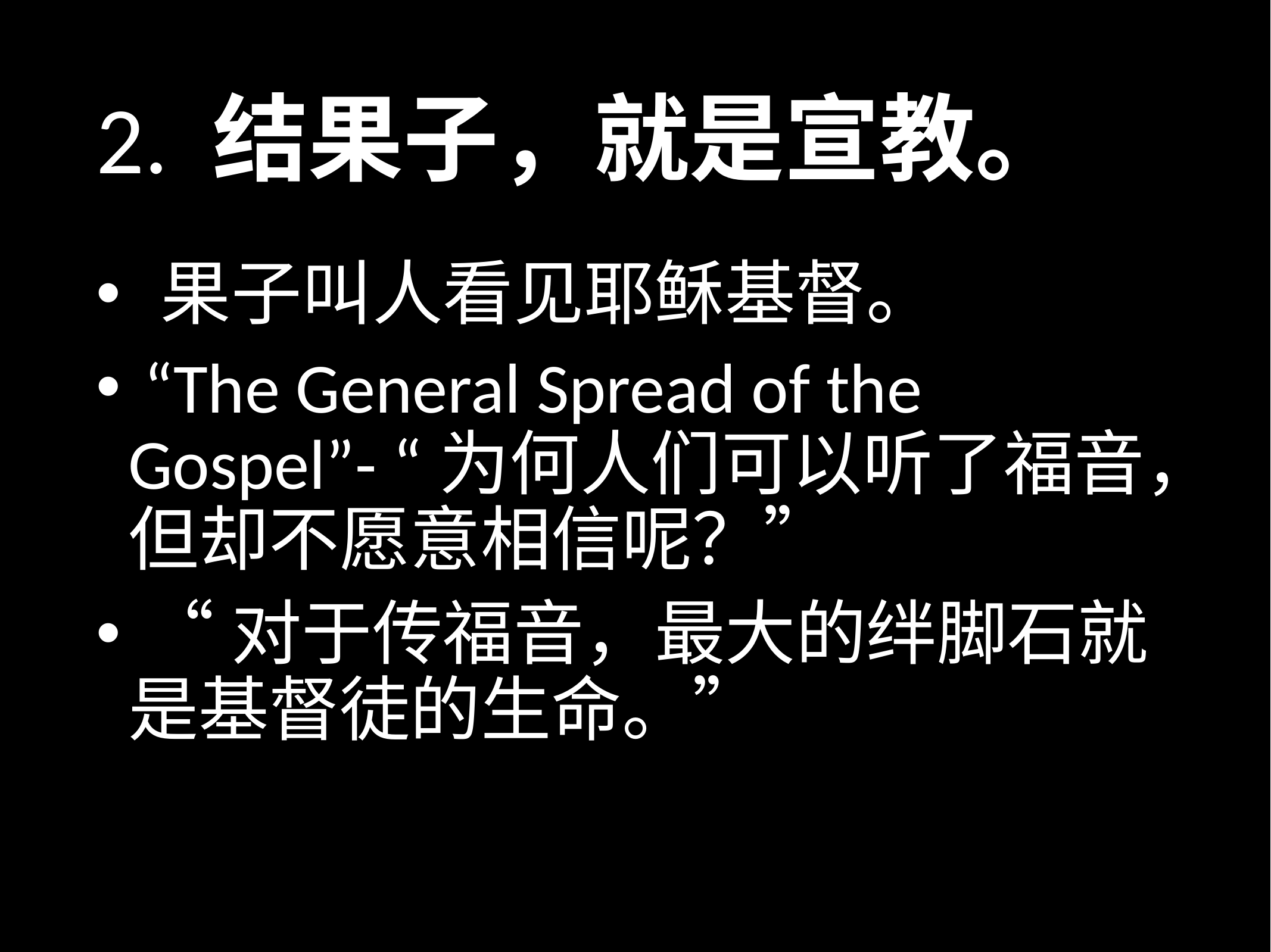

# 2. 结果子，就是宣教。
 果子叫人看见耶稣基督。
 “The General Spread of the Gospel”- “为何人们可以听了福音，但却不愿意相信呢？”
 “对于传福音，最大的绊脚石就是基督徒的生命。”